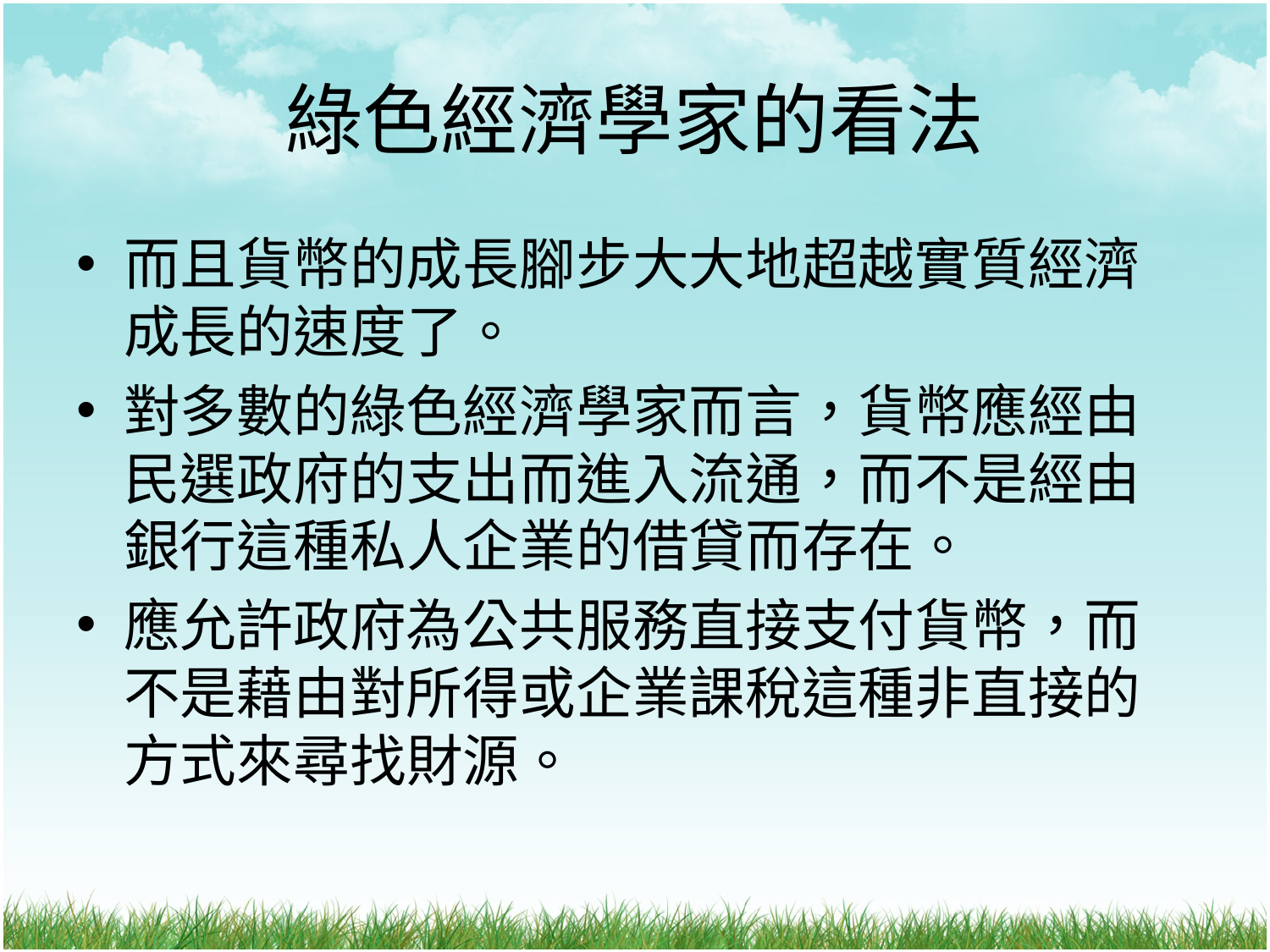

# 綠色經濟學家的看法
而且貨幣的成長腳步大大地超越實質經濟成長的速度了。
對多數的綠色經濟學家而言，貨幣應經由民選政府的支出而進入流通，而不是經由銀行這種私人企業的借貸而存在。
應允許政府為公共服務直接支付貨幣，而不是藉由對所得或企業課稅這種非直接的方式來尋找財源。